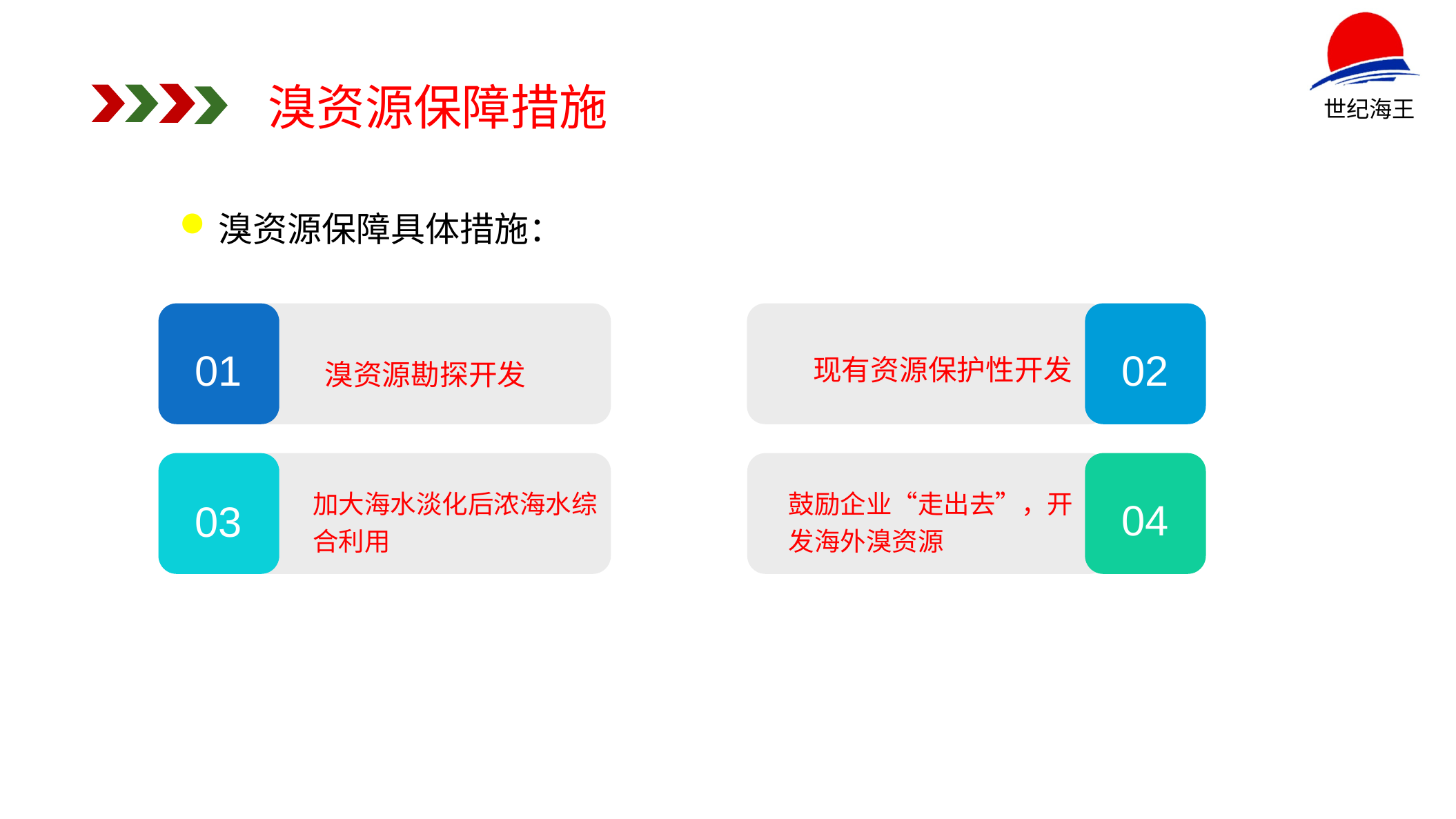

溴资源保障措施

溴资源保障具体措施：

01
02
现有资源保护性开发
溴资源勘探开发

加大海水淡化后浓海水综合利用
04
03

05
06
鼓励企业“走出去”，开发海外溴资源